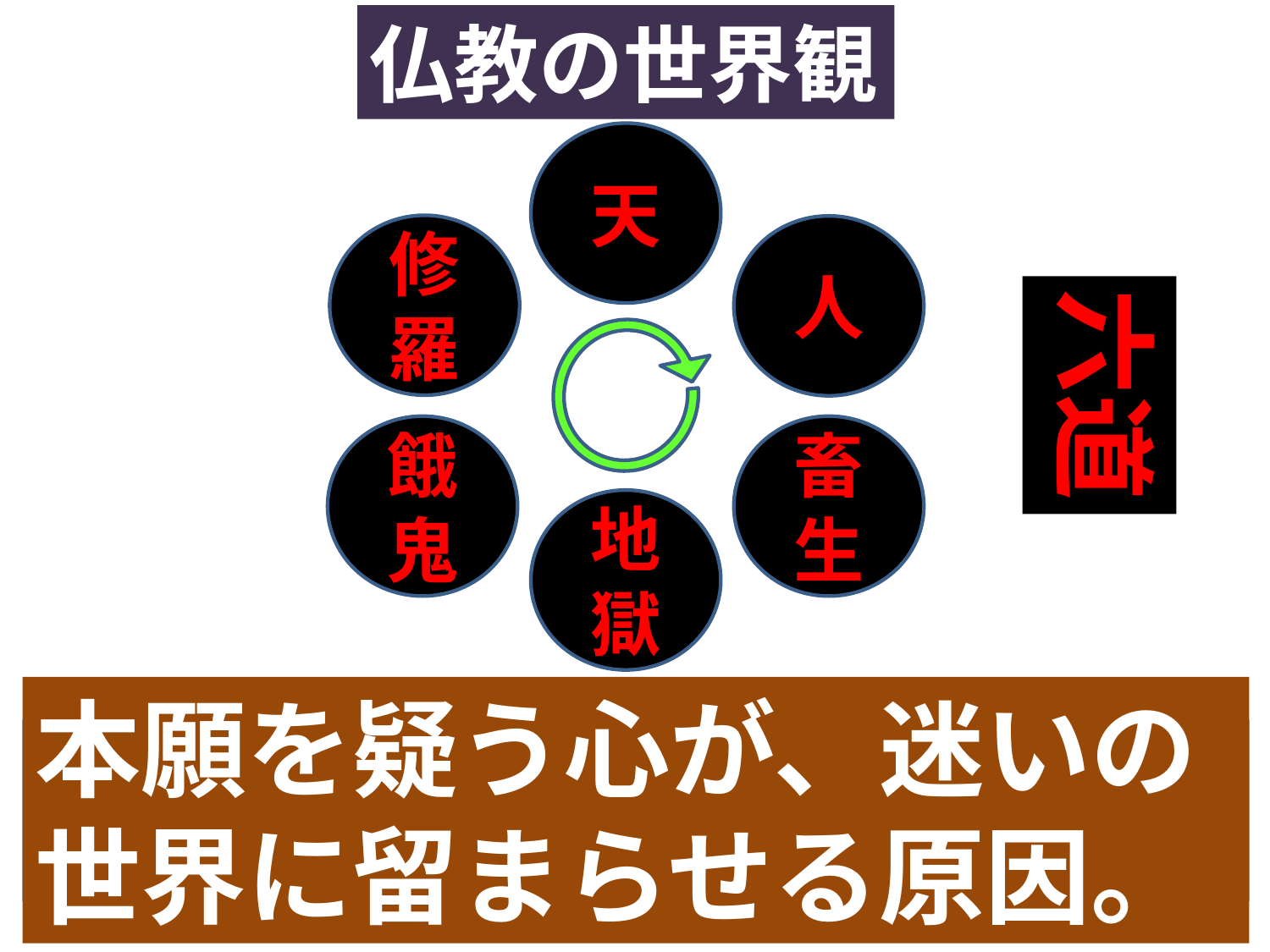

仏教の世界観
天
修羅
人
六道

餓鬼
畜生
地獄
本願を疑う心が、迷いの世界に留まらせる原因。
我々は、生死をくり返しながら、迷いの世界を転々としている。